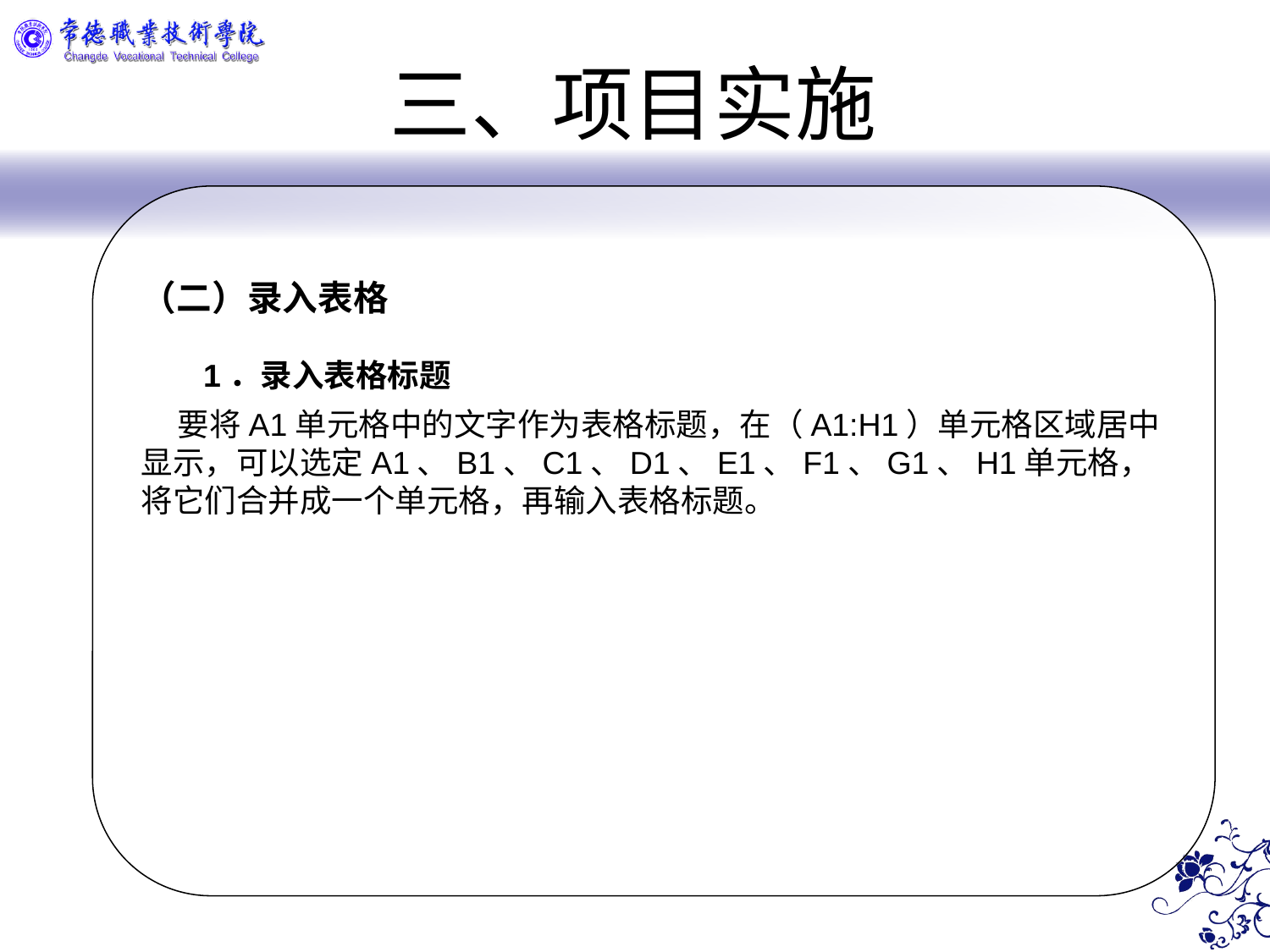

三、项目实施

（二）录入表格

       1．录入表格标题
    要将A1单元格中的文字作为表格标题，在（A1:H1）单元格区域居中显示，可以选定A1、B1、C1、D1、E1、F1、G1、H1单元格，将它们合并成一个单元格，再输入表格标题。